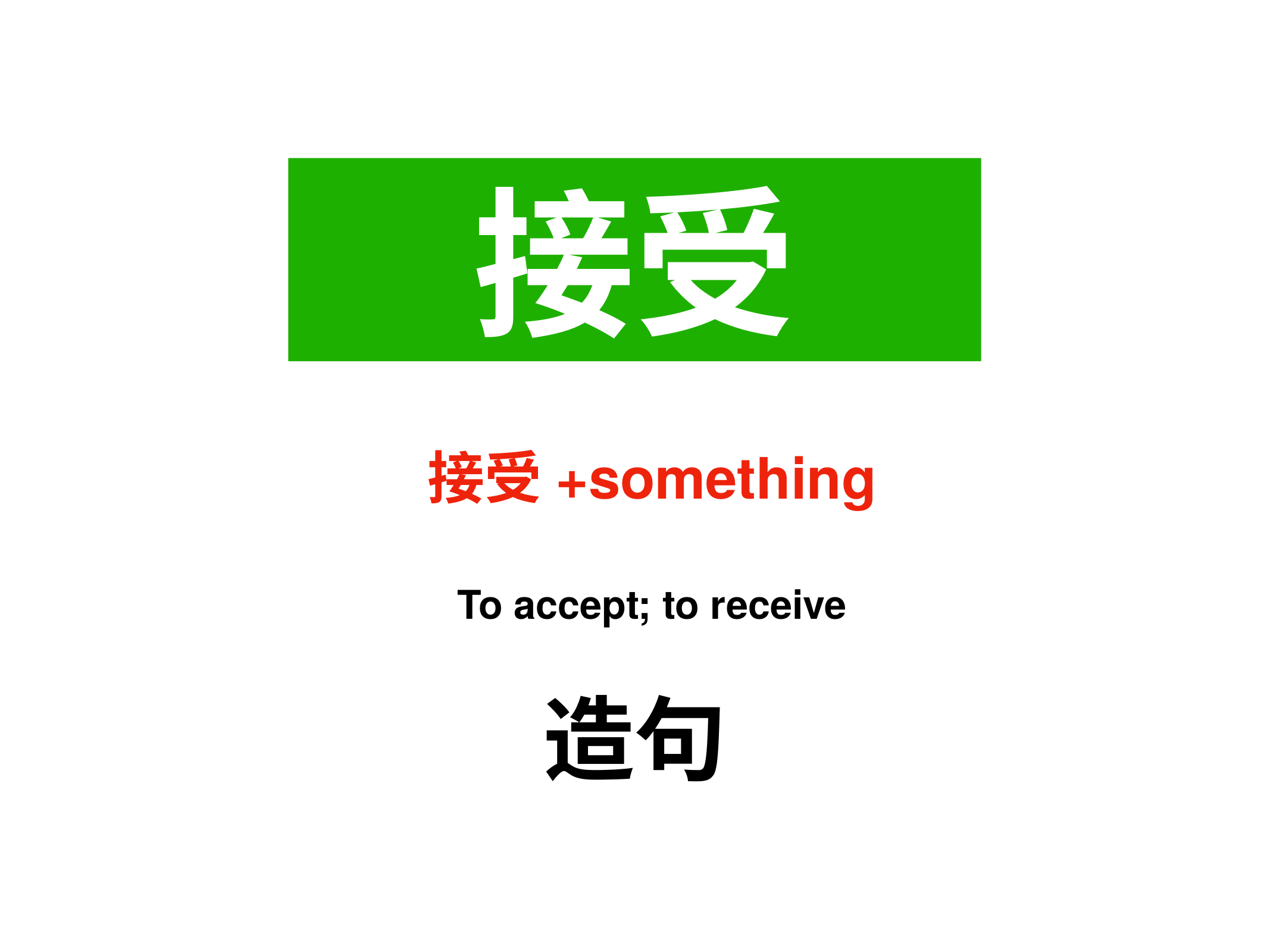

接受
接受+something
To accept; to receive
造句